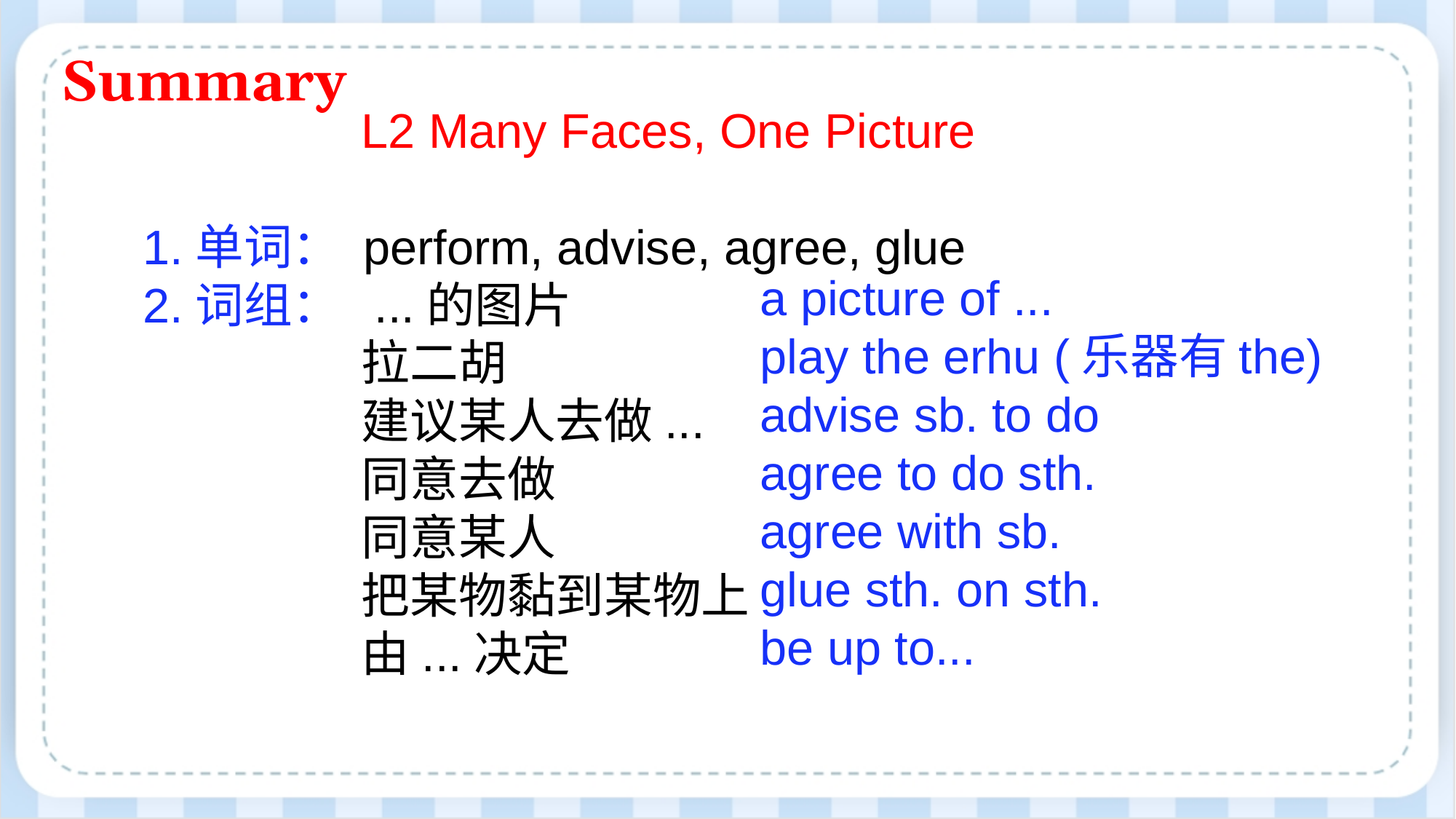

Summary
		L2 Many Faces, One Picture

1.单词： perform, advise, agree, glue
2.词组：  ...的图片
		拉二胡
		建议某人去做...
		同意去做
		同意某人
		把某物黏到某物上
		由...决定
a picture of ...
play the erhu (乐器有the)
advise sb. to do
agree to do sth.
agree with sb.
glue sth. on sth.
be up to...